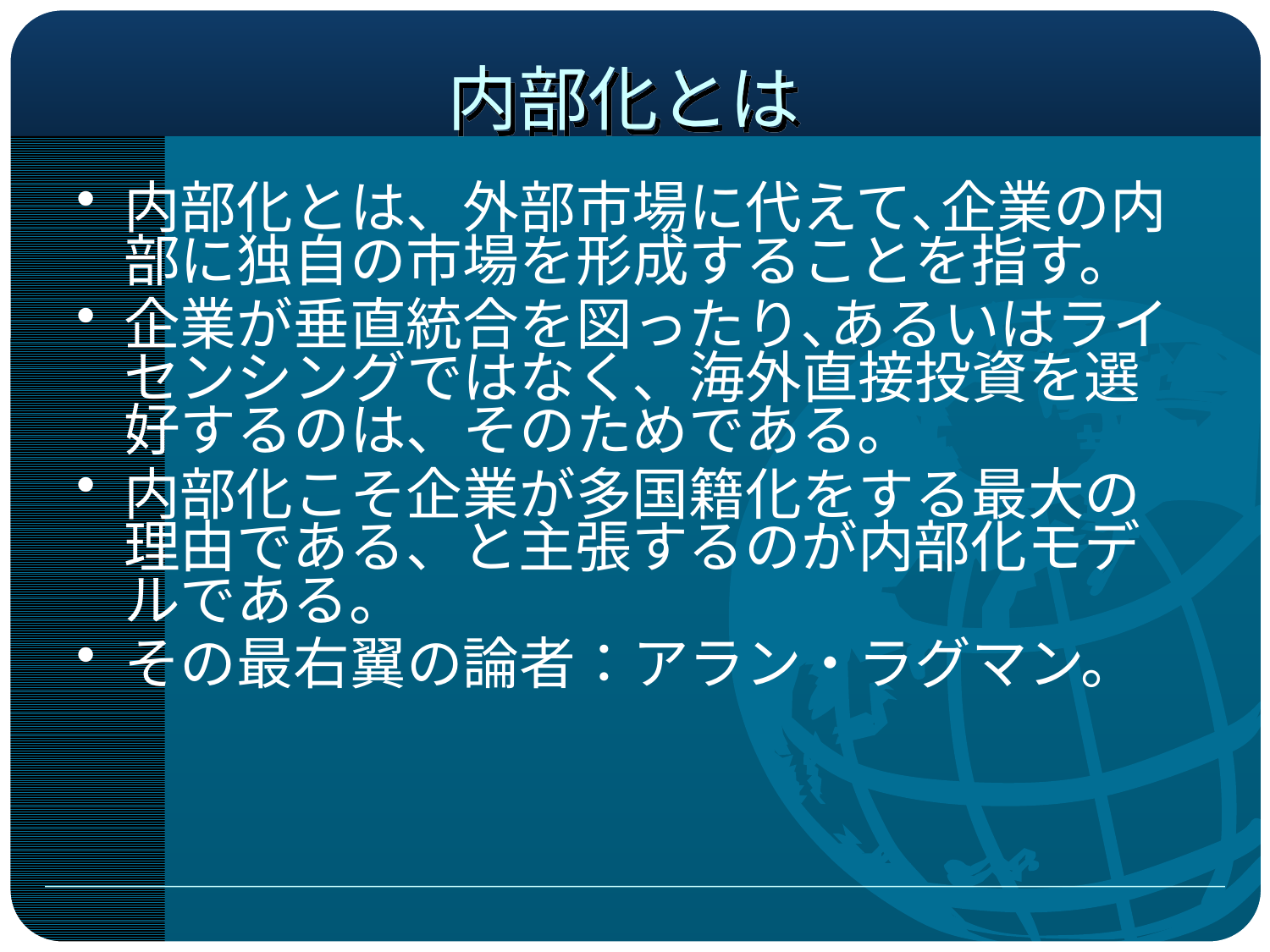

# 内部化とは
内部化とは、外部市場に代えて､企業の内部に独自の市場を形成することを指す。
企業が垂直統合を図ったり､あるいはライセンシングではなく、海外直接投資を選好するのは、そのためである。
内部化こそ企業が多国籍化をする最大の理由である、と主張するのが内部化モデルである。
その最右翼の論者：アラン・ラグマン。